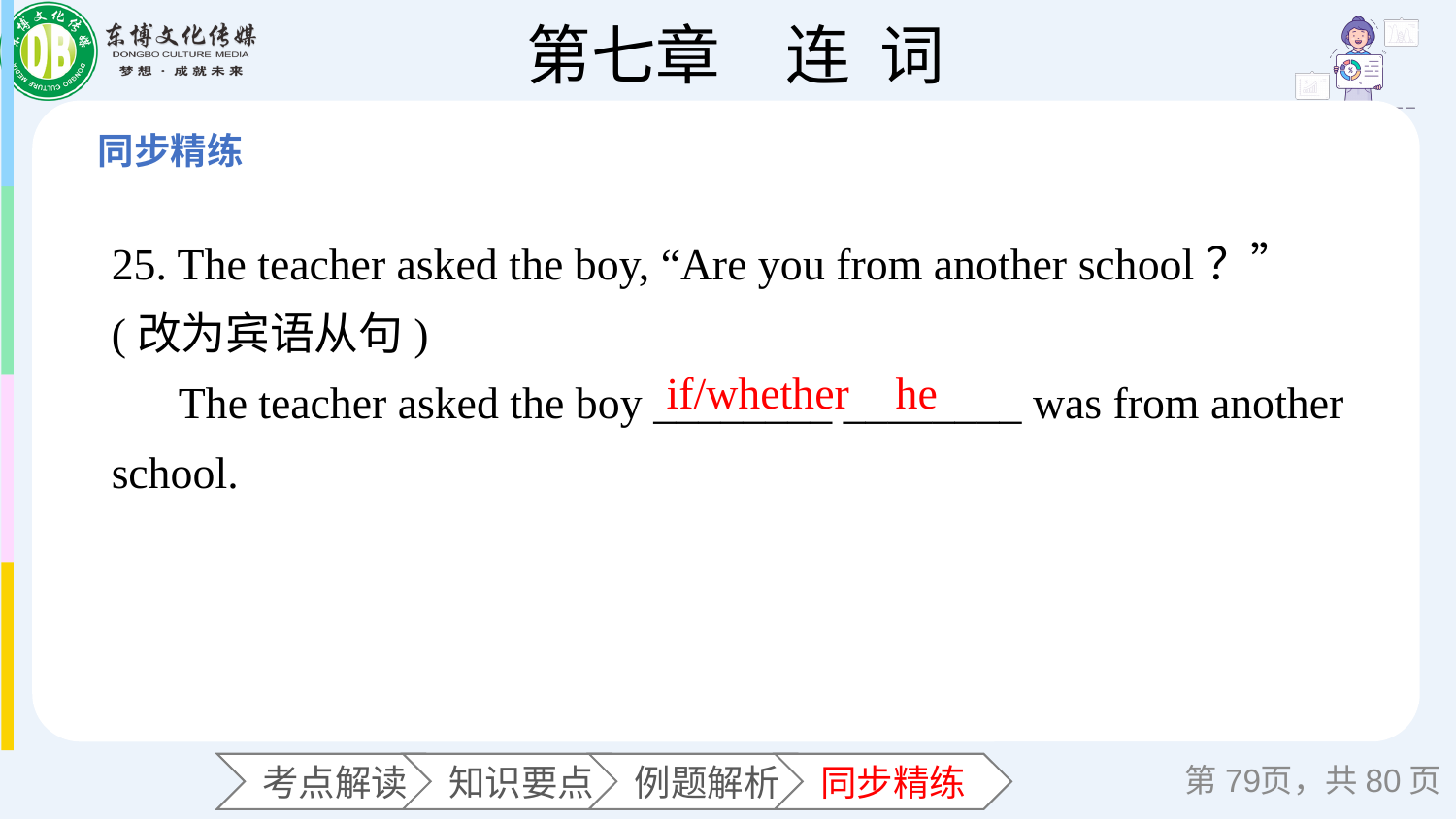

25. The teacher asked the boy, “Are you from another school？” (改为宾语从句)
      The teacher asked the boy ________ ________ was from another school.
if/whether
he
第79页，共80页